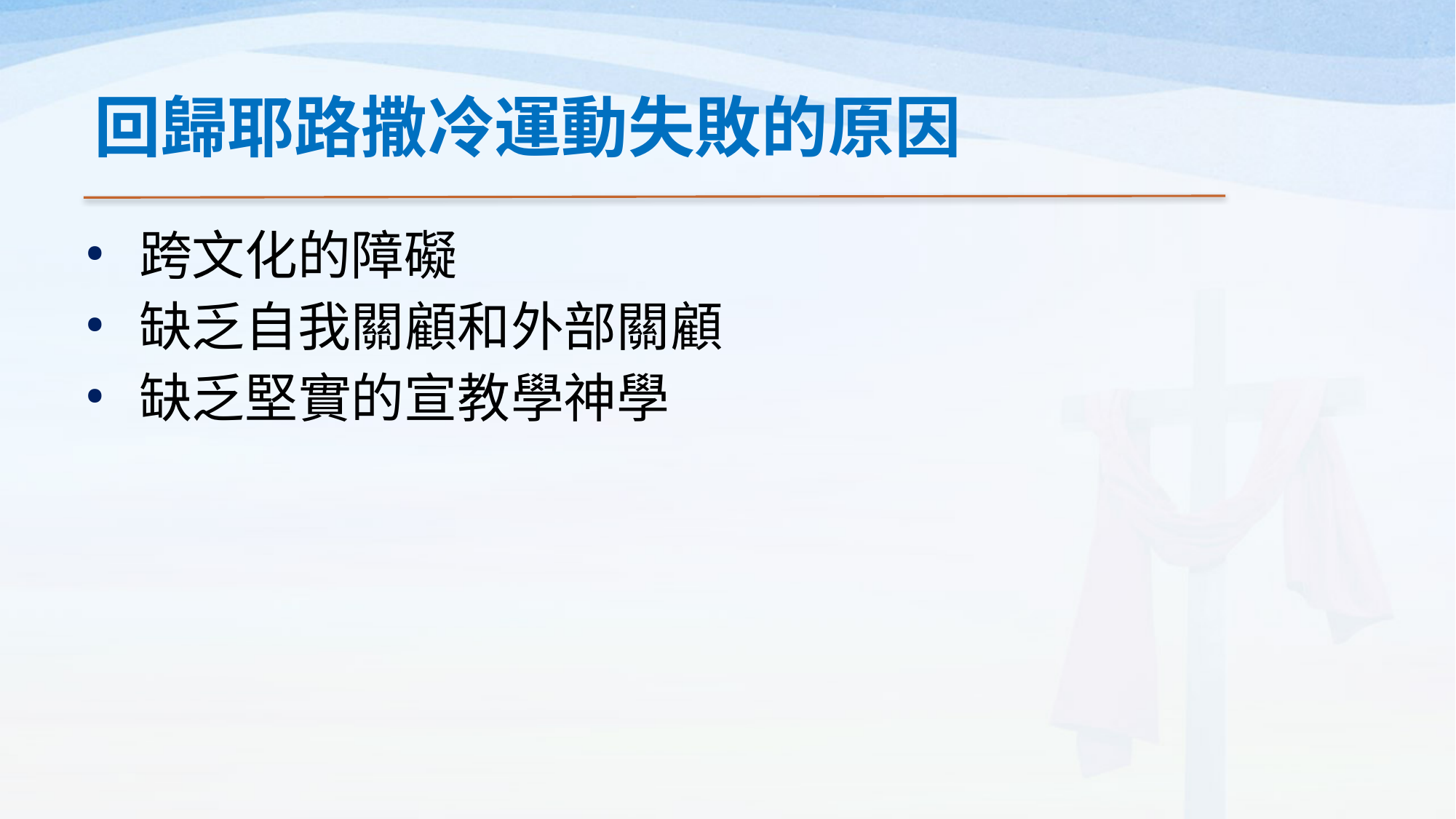

回歸耶路撒冷運動失敗的原因

跨文化的障礙
缺乏自我關顧和外部關顧
缺乏堅實的宣教學神學